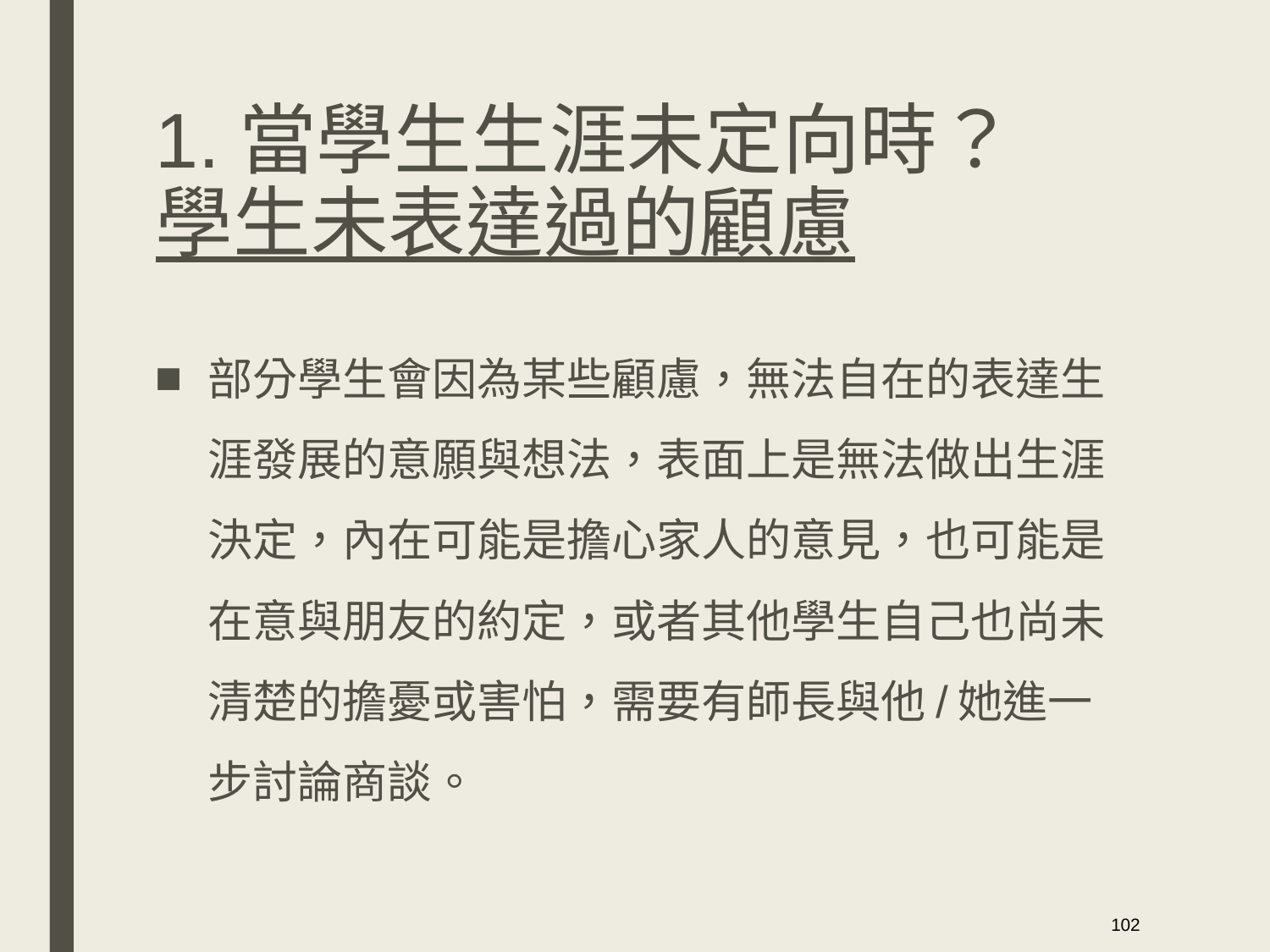

# 1.當學生生涯未定向時？ 學生未表達過的顧慮
部分學生會因為某些顧慮，無法自在的表達生涯發展的意願與想法，表面上是無法做出生涯決定，內在可能是擔心家人的意見，也可能是在意與朋友的約定，或者其他學生自己也尚未清楚的擔憂或害怕，需要有師長與他/她進一步討論商談。
102